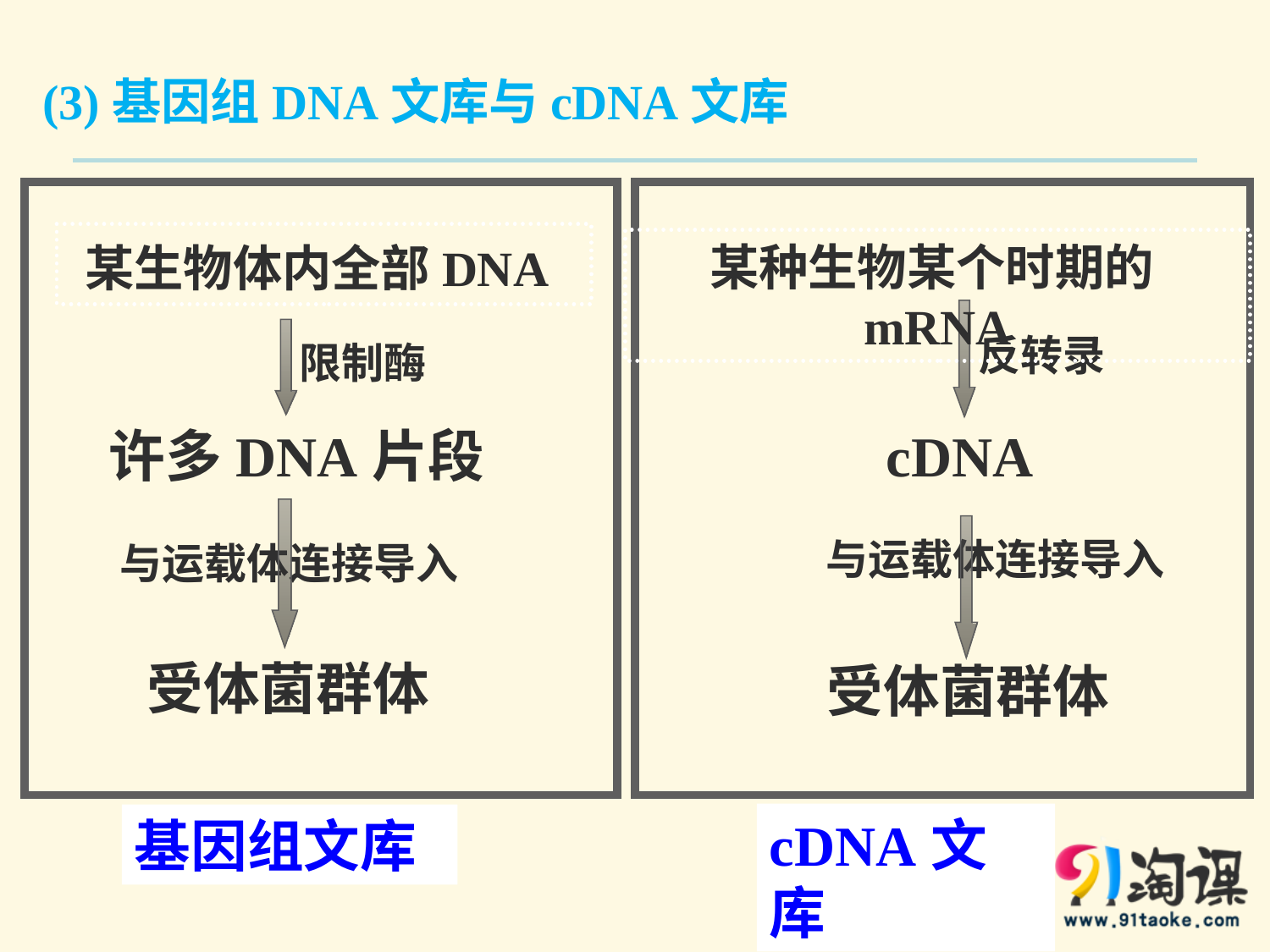

(3)基因组DNA文库与cDNA文库

某生物体内全部DNA
某种生物某个时期的mRNA

反转录

限制酶
许多DNA片段
cDNA

与运载体连接导入
与运载体连接导入
受体菌群体
受体菌群体
cDNA文库
基因组文库